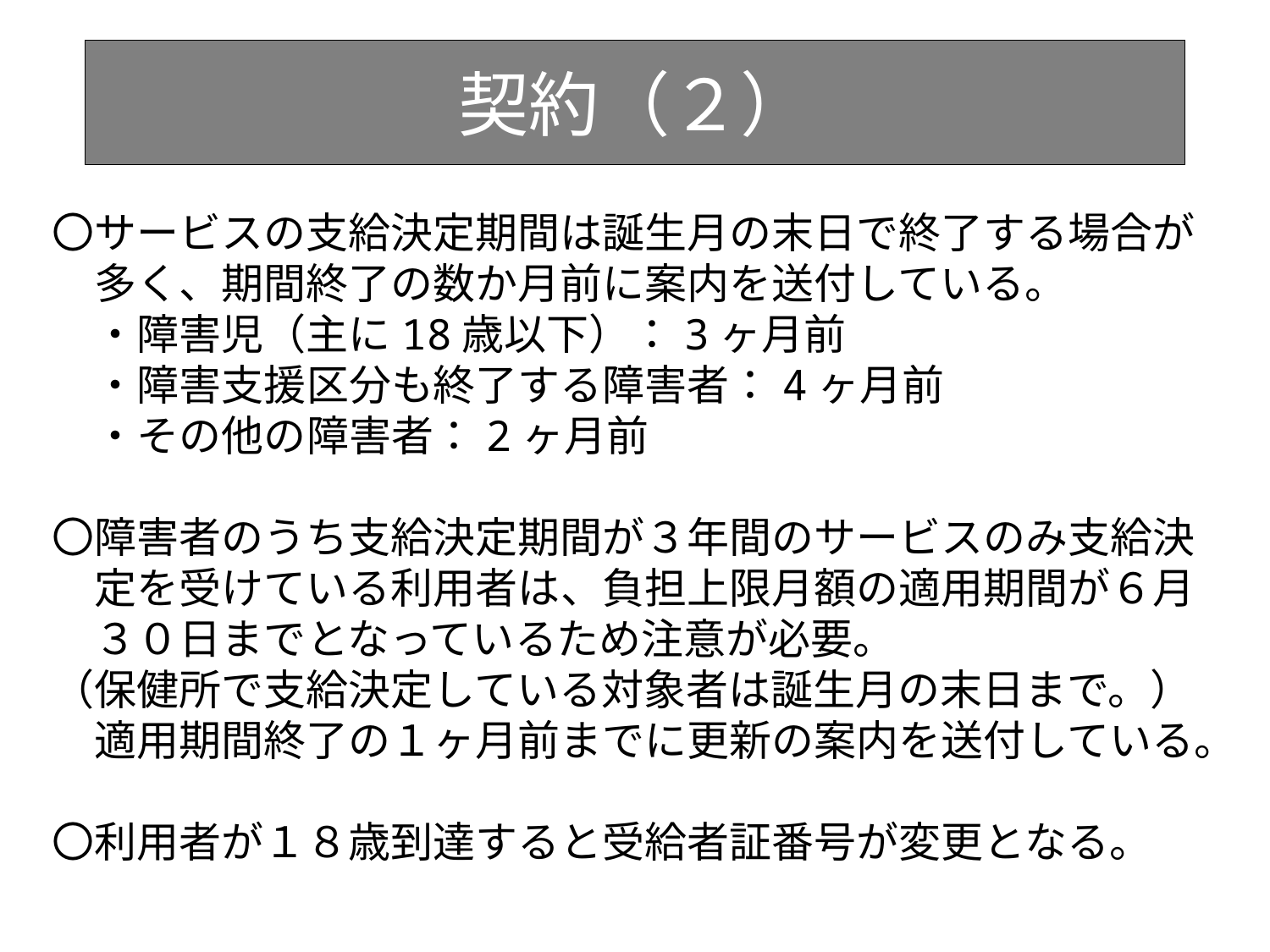

契約（２）
〇サービスの支給決定期間は誕生月の末日で終了する場合が
　多く、期間終了の数か月前に案内を送付している。
　・障害児（主に18歳以下）：3ヶ月前
　・障害支援区分も終了する障害者：4ヶ月前
　・その他の障害者：2ヶ月前

〇障害者のうち支給決定期間が３年間のサービスのみ支給決
　定を受けている利用者は、負担上限月額の適用期間が６月
　３０日までとなっているため注意が必要。
（保健所で支給決定している対象者は誕生月の末日まで。）
　適用期間終了の１ヶ月前までに更新の案内を送付している。

〇利用者が１８歳到達すると受給者証番号が変更となる。